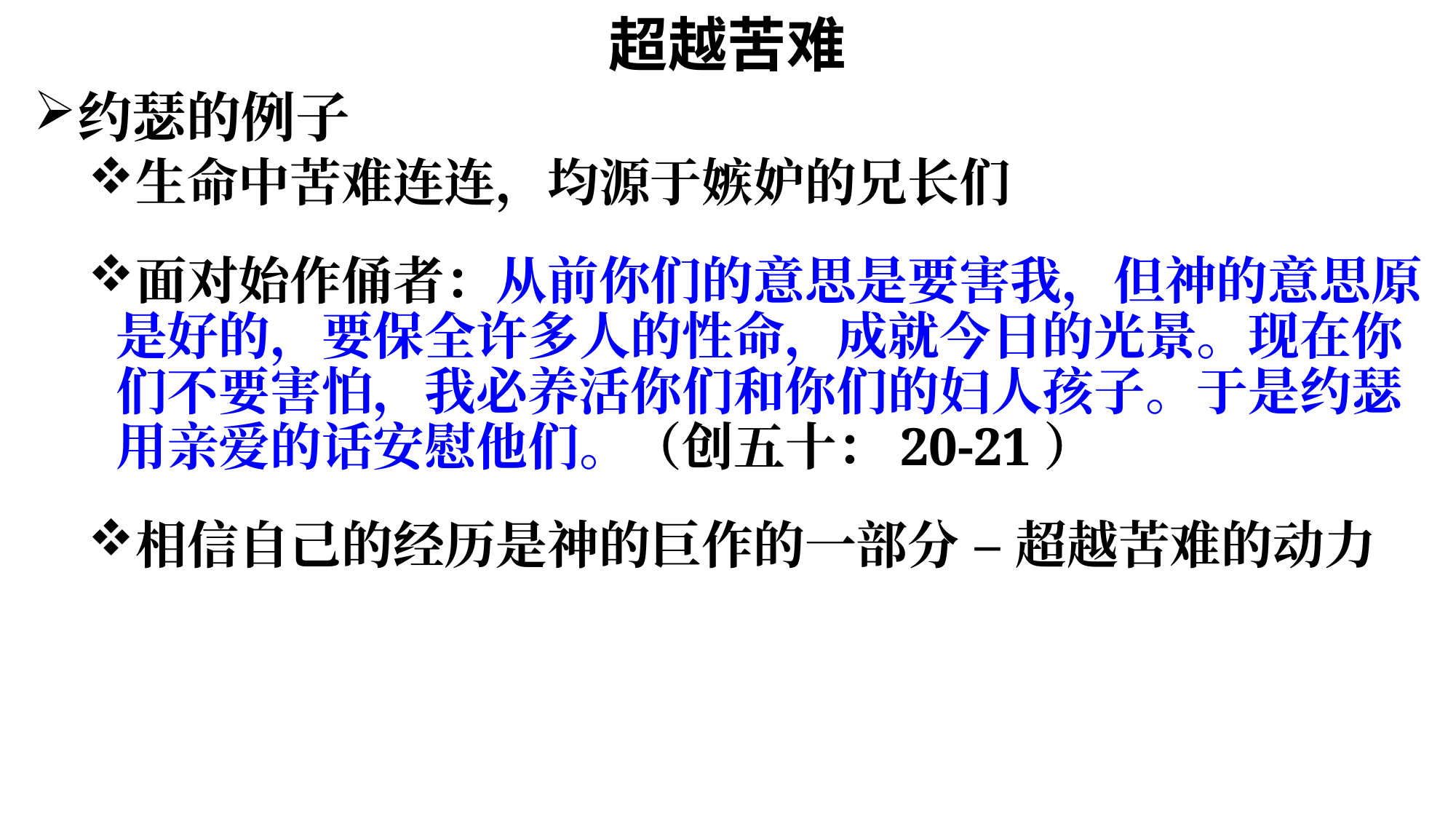

# 超越苦难
约瑟的例子
生命中苦难连连，均源于嫉妒的兄长们

面对始作俑者：从前你们的意思是要害我，但神的意思原是好的，要保全许多人的性命，成就今日的光景。现在你们不要害怕，我必养活你们和你们的妇人孩子。于是约瑟用亲爱的话安慰他们。（创五十：20-21）

相信自己的经历是神的巨作的一部分 – 超越苦难的动力